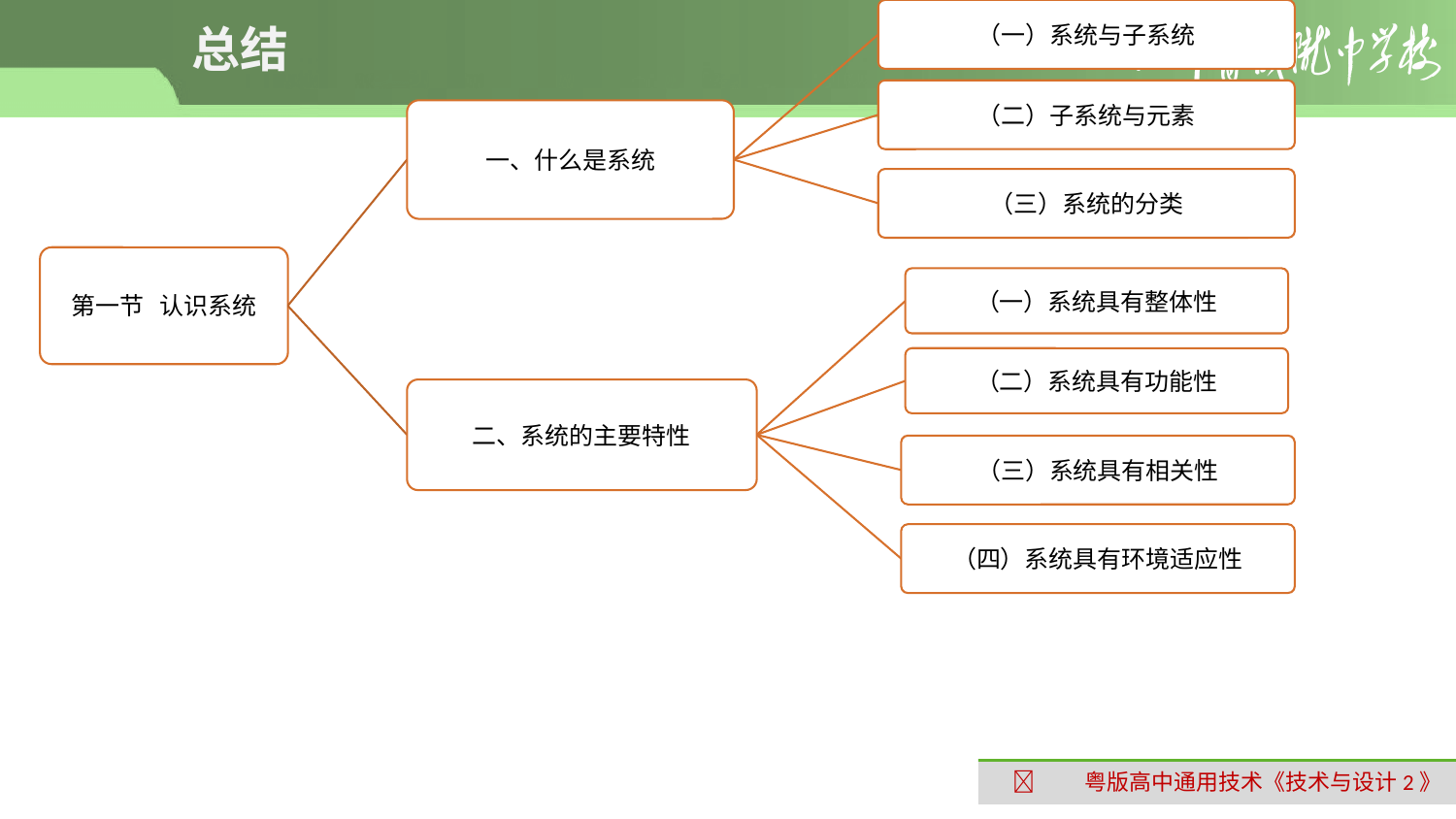

# 总结
第一节   认识系统

一、什么是系统

（一）系统与子系统

（二）子系统与元素

（三）系统的分类

二、系统的主要特性

（一）系统具有整体性

（二）系统具有功能性

（三）系统具有相关性

（四）系统具有环境适应性